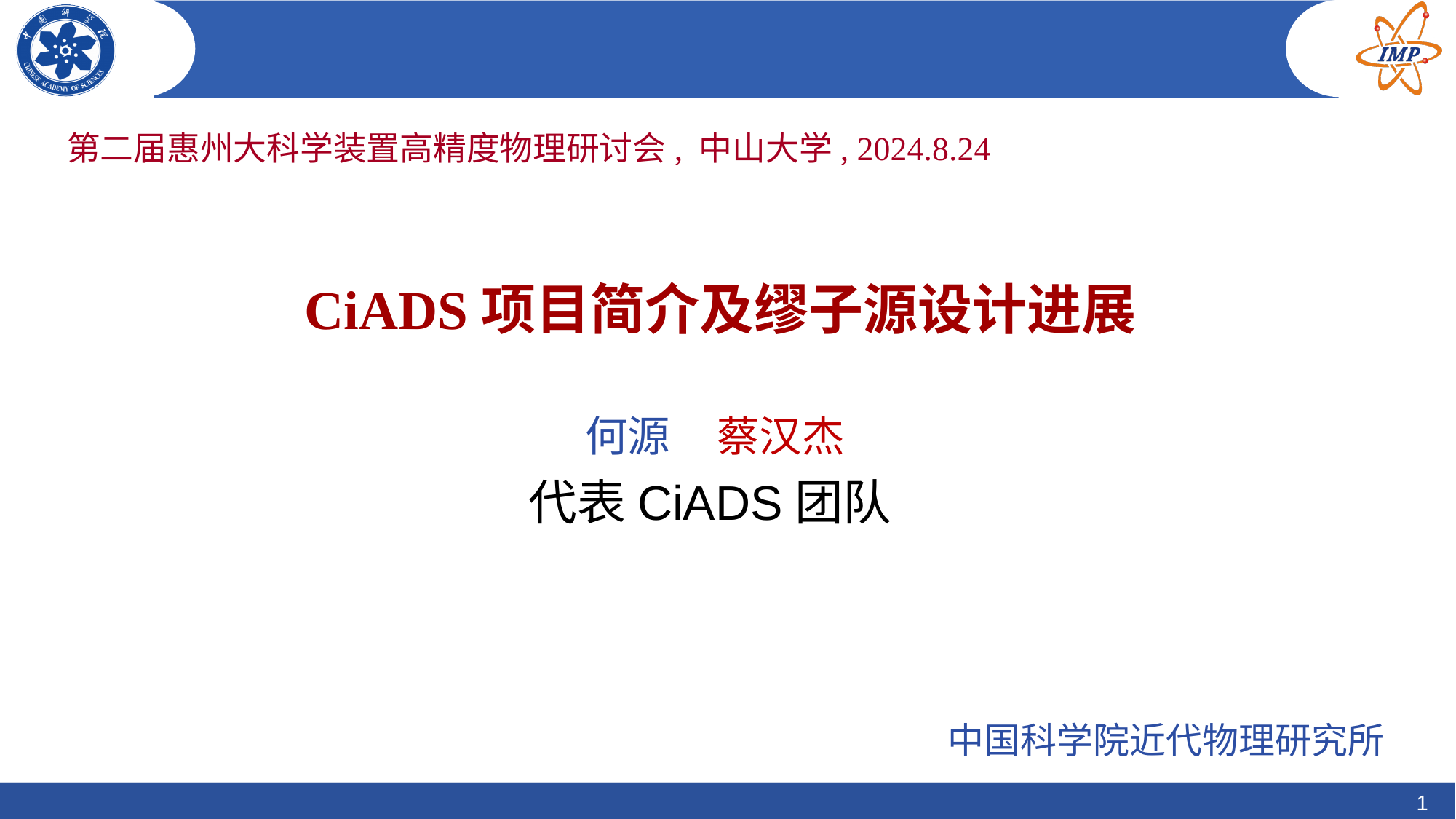

第二届惠州大科学装置高精度物理研讨会, 中山大学, 2024.8.24
CiADS项目简介及缪子源设计进展
何源     蔡汉杰
代表CiADS团队

中国科学院近代物理研究所